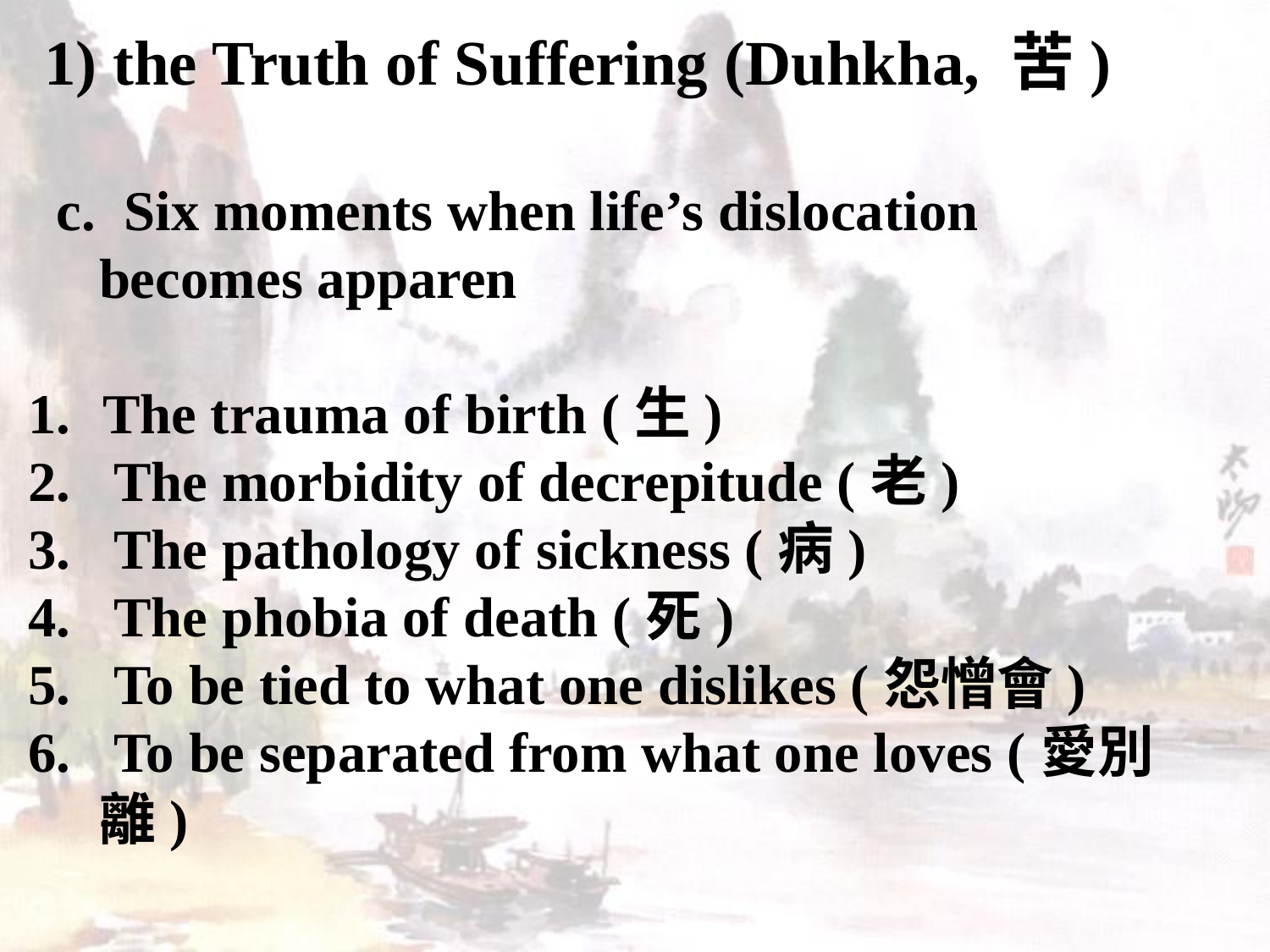

1) the Truth of Suffering (Duhkha, 苦)

  c.  Six moments when life’s dislocation
     becomes apparen

 The trauma of birth (生)
 The morbidity of decrepitude (老)
 The pathology of sickness (病)
 The phobia of death (死)
 To be tied to what one dislikes (怨憎會)
 To be separated from what one loves (愛別離)